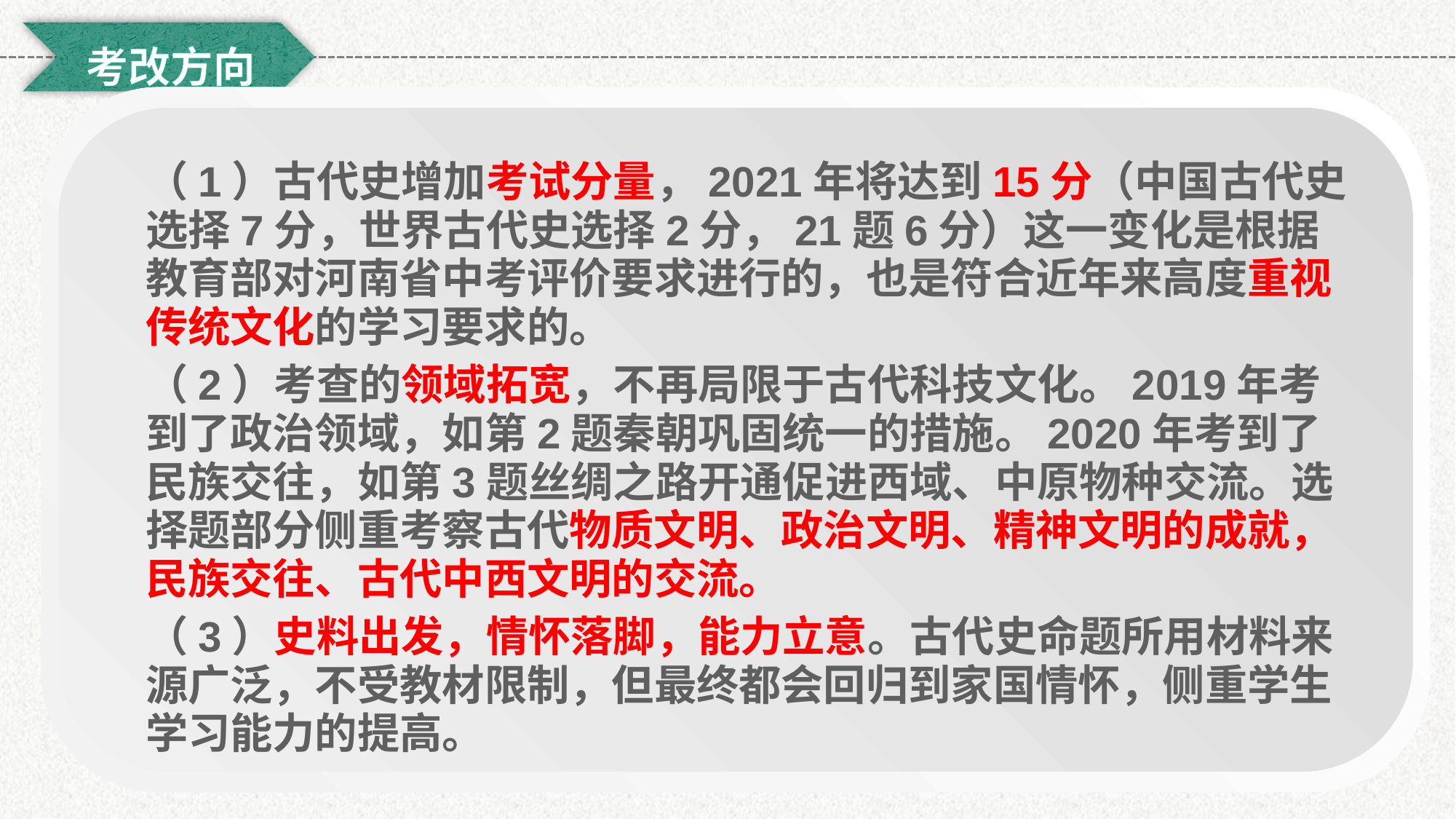

（1）古代史增加考试分量，2021年将达到15分（中国古代史选择7分，世界古代史选择2分，21题6分）这一变化是根据教育部对河南省中考评价要求进行的，也是符合近年来高度重视传统文化的学习要求的。
（2）考查的领域拓宽，不再局限于古代科技文化。2019年考到了政治领域，如第2题秦朝巩固统一的措施。2020年考到了民族交往，如第3题丝绸之路开通促进西域、中原物种交流。选择题部分侧重考察古代物质文明、政治文明、精神文明的成就，民族交往、古代中西文明的交流。
（3）史料出发，情怀落脚，能力立意。古代史命题所用材料来源广泛，不受教材限制，但最终都会回归到家国情怀，侧重学生学习能力的提高。